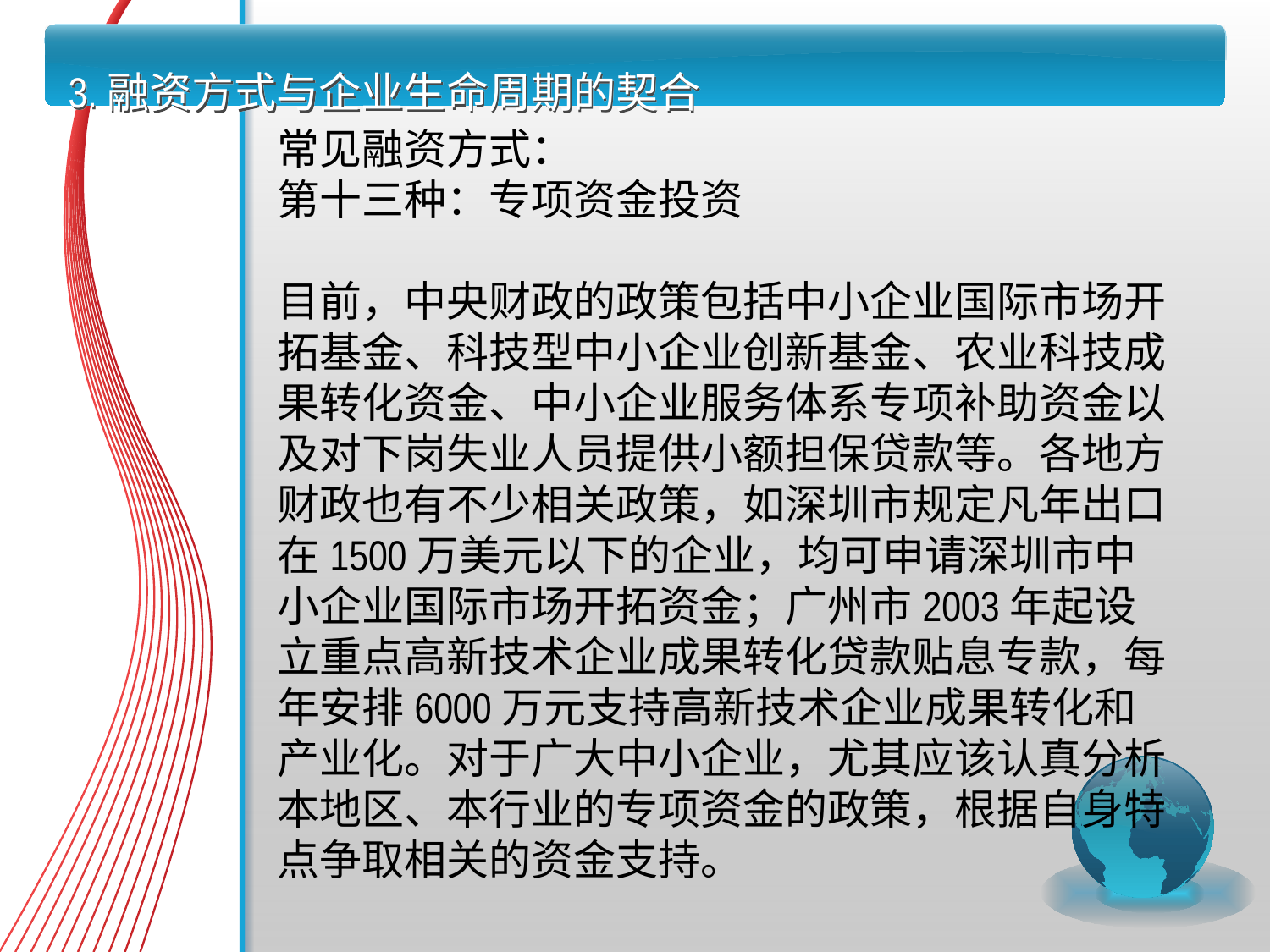

# 3.融资方式与企业生命周期的契合
常见融资方式：
第十三种：专项资金投资

目前，中央财政的政策包括中小企业国际市场开拓基金、科技型中小企业创新基金、农业科技成果转化资金、中小企业服务体系专项补助资金以及对下岗失业人员提供小额担保贷款等。各地方财政也有不少相关政策，如深圳市规定凡年出口在1500万美元以下的企业，均可申请深圳市中小企业国际市场开拓资金；广州市2003年起设立重点高新技术企业成果转化贷款贴息专款，每年安排6000万元支持高新技术企业成果转化和产业化。对于广大中小企业，尤其应该认真分析本地区、本行业的专项资金的政策，根据自身特点争取相关的资金支持。